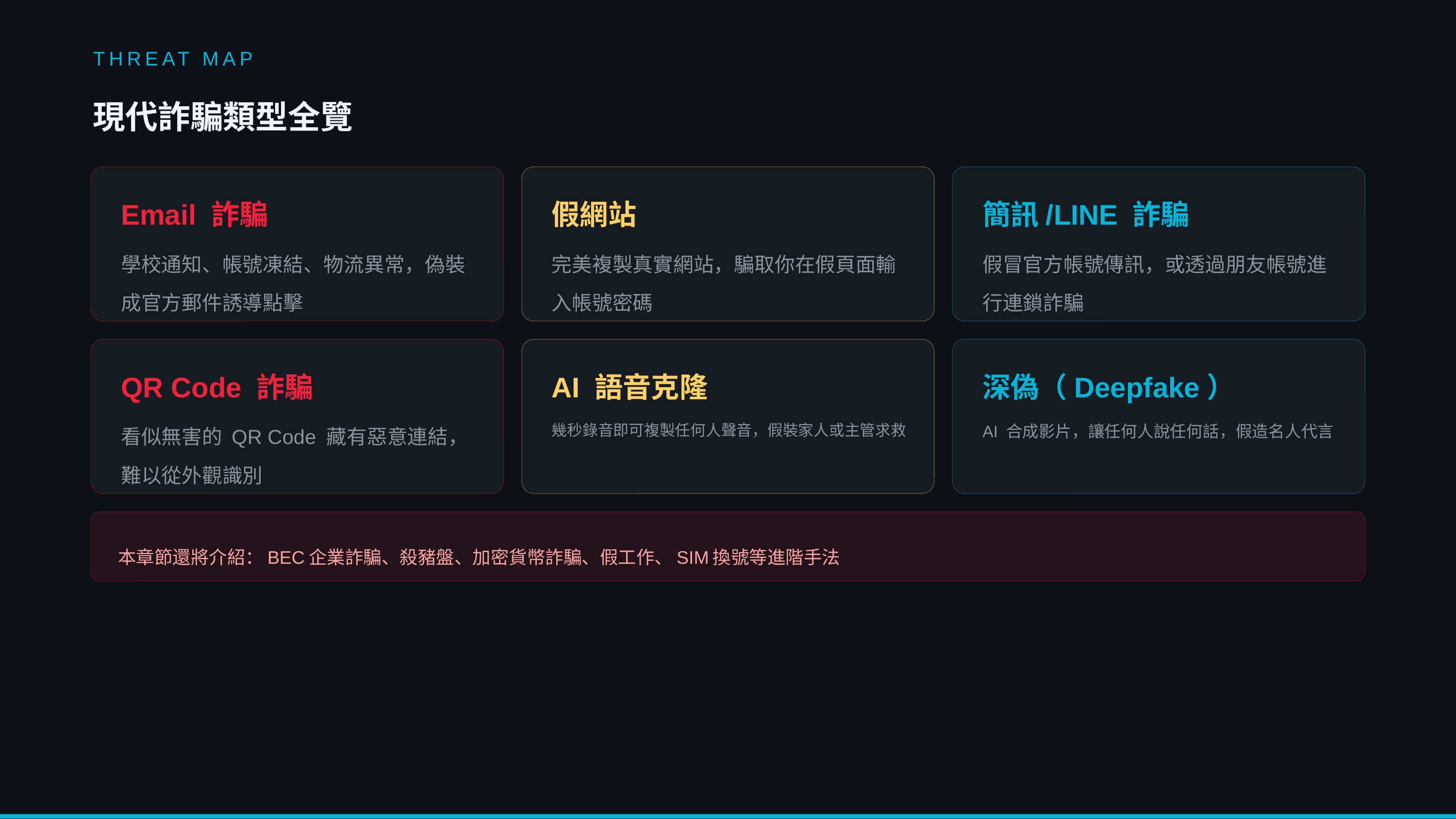

THREAT MAP
現代詐騙類型全覽

Email 詐騙
假網站
簡訊/LINE 詐騙
學校通知、帳號凍結、物流異常，偽裝成官方郵件誘導點擊
完美複製真實網站，騙取你在假頁面輸入帳號密碼
假冒官方帳號傳訊，或透過朋友帳號進行連鎖詐騙

QR Code 詐騙
AI 語音克隆
深偽（Deepfake）
看似無害的 QR Code 藏有惡意連結，難以從外觀識別
幾秒錄音即可複製任何人聲音，假裝家人或主管求救
AI 合成影片，讓任何人說任何話，假造名人代言

本章節還將介紹：BEC企業詐騙、殺豬盤、加密貨幣詐騙、假工作、SIM換號等進階手法